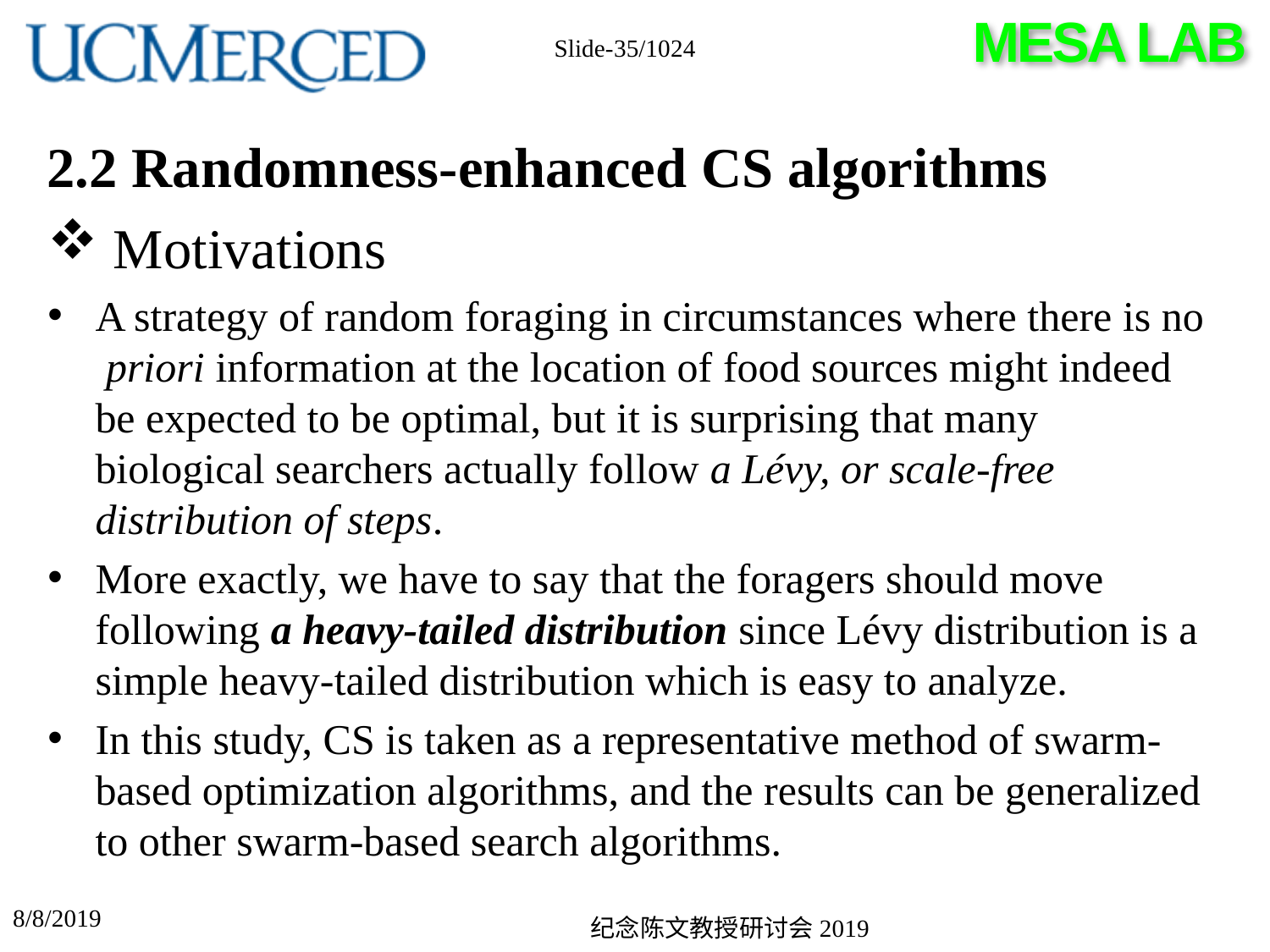

Slide-35/1024
# 2.2 Randomness-enhanced CS algorithms
 Motivations
A strategy of random foraging in circumstances where there is no  priori information at the location of food sources might indeed be expected to be optimal, but it is surprising that many biological searchers actually follow a Lévy, or scale-free distribution of steps.
More exactly, we have to say that the foragers should move following a heavy-tailed distribution since Lévy distribution is a simple heavy-tailed distribution which is easy to analyze.
In this study, CS is taken as a representative method of swarm-based optimization algorithms, and the results can be generalized to other swarm-based search algorithms.

8/8/2019
纪念陈文教授研讨会2019